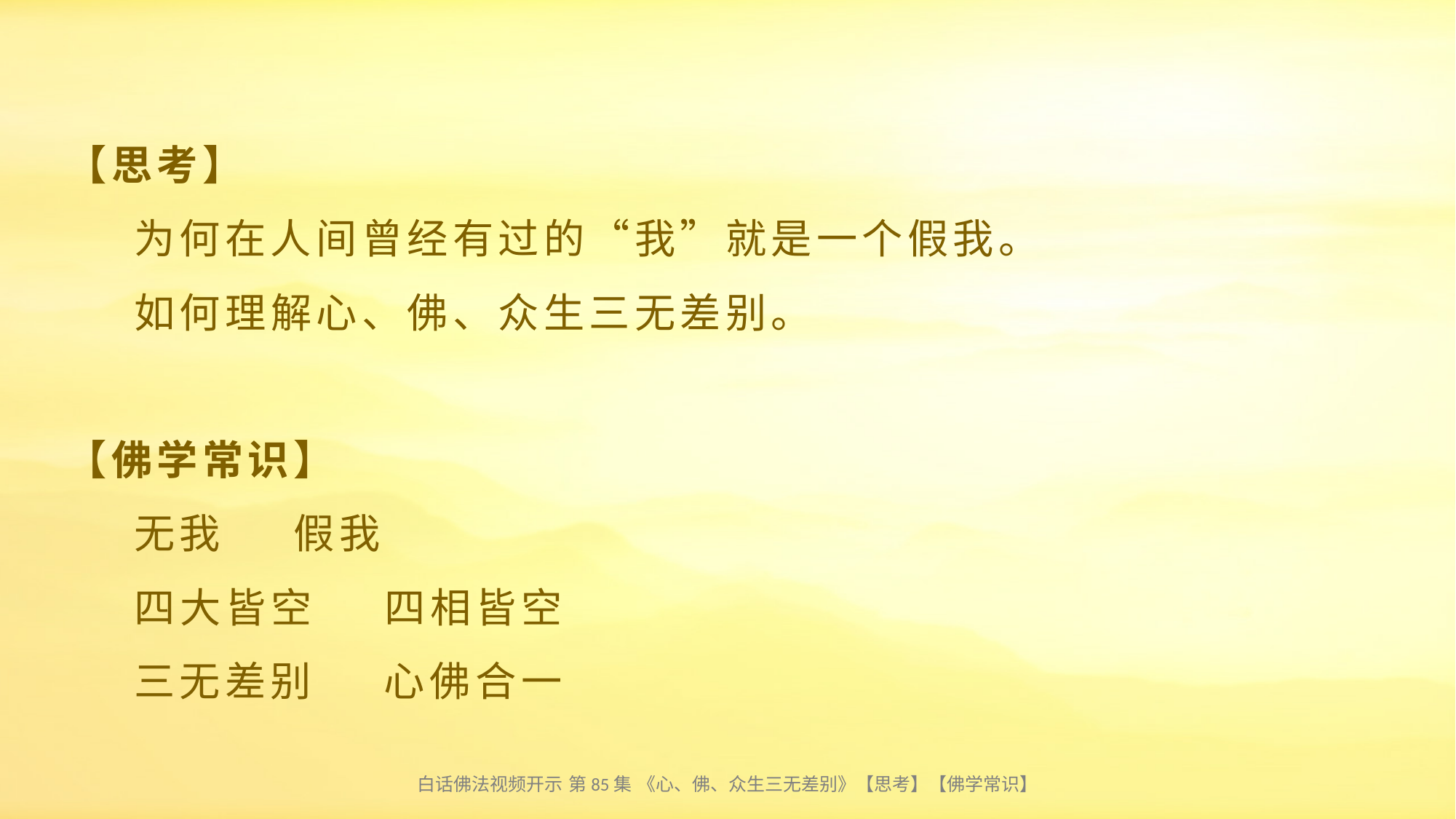

# 【思考】 为何在人间曾经有过的“我”就是一个假我。 如何理解心、佛、众生三无差别。 【佛学常识】 无我     假我 四大皆空     四相皆空 三无差别     心佛合一
白话佛法视频开示 第85集 《心、佛、众生三无差别》【思考】【佛学常识】